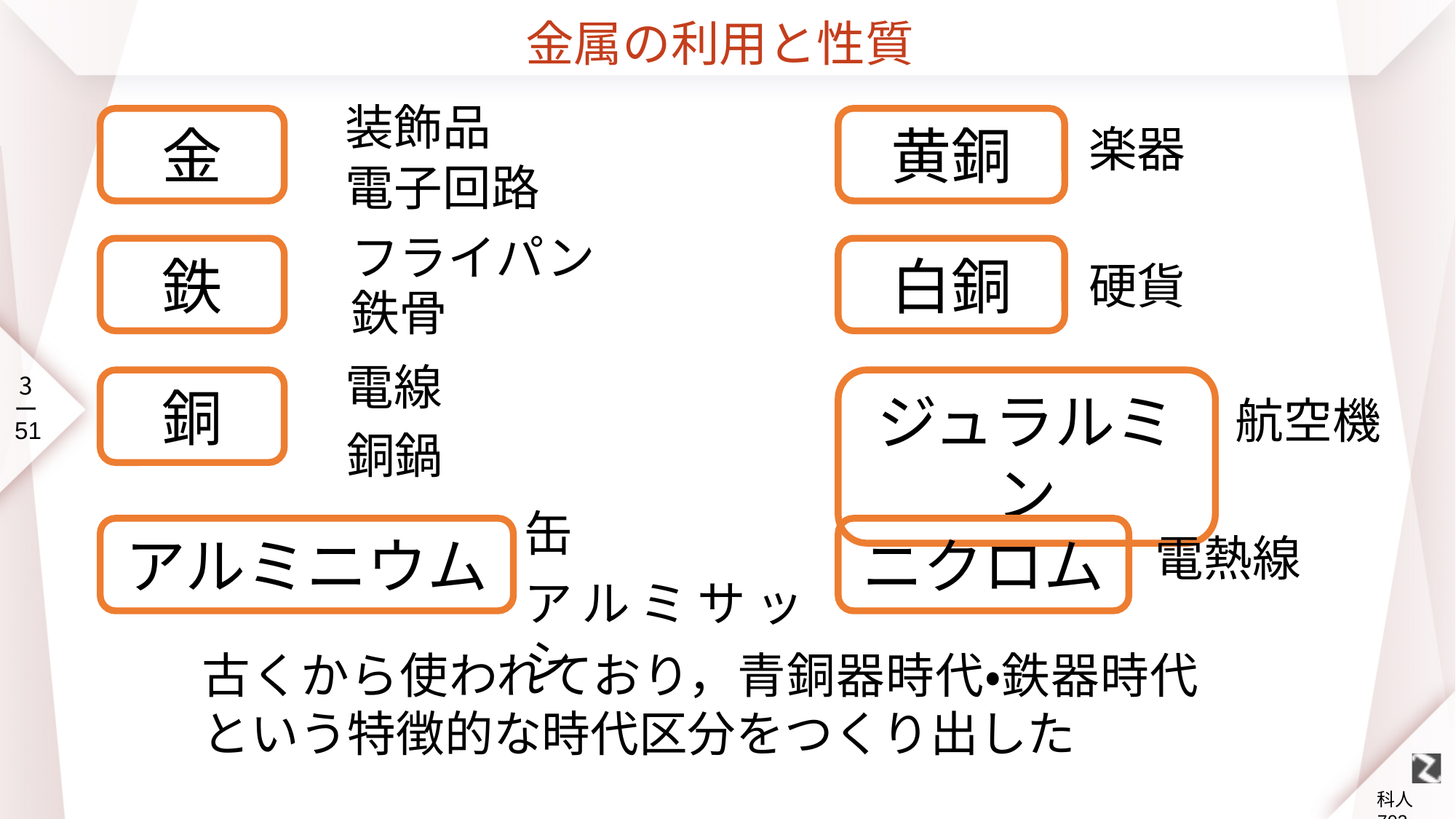

# 金属の利用と性質
２章　１節　|　２　金属

装飾品
黄銅
金
楽器
電子回路
フライパン
白銅
鉄
硬貨
鉄骨
電線
ジュラルミン
銅
航空機
銅鍋
缶
アルミニウム
ニクロム
電熱線
アルミサッシ
古くから使われており，青銅器時代・鉄器時代という特徴的な時代区分をつくり出した